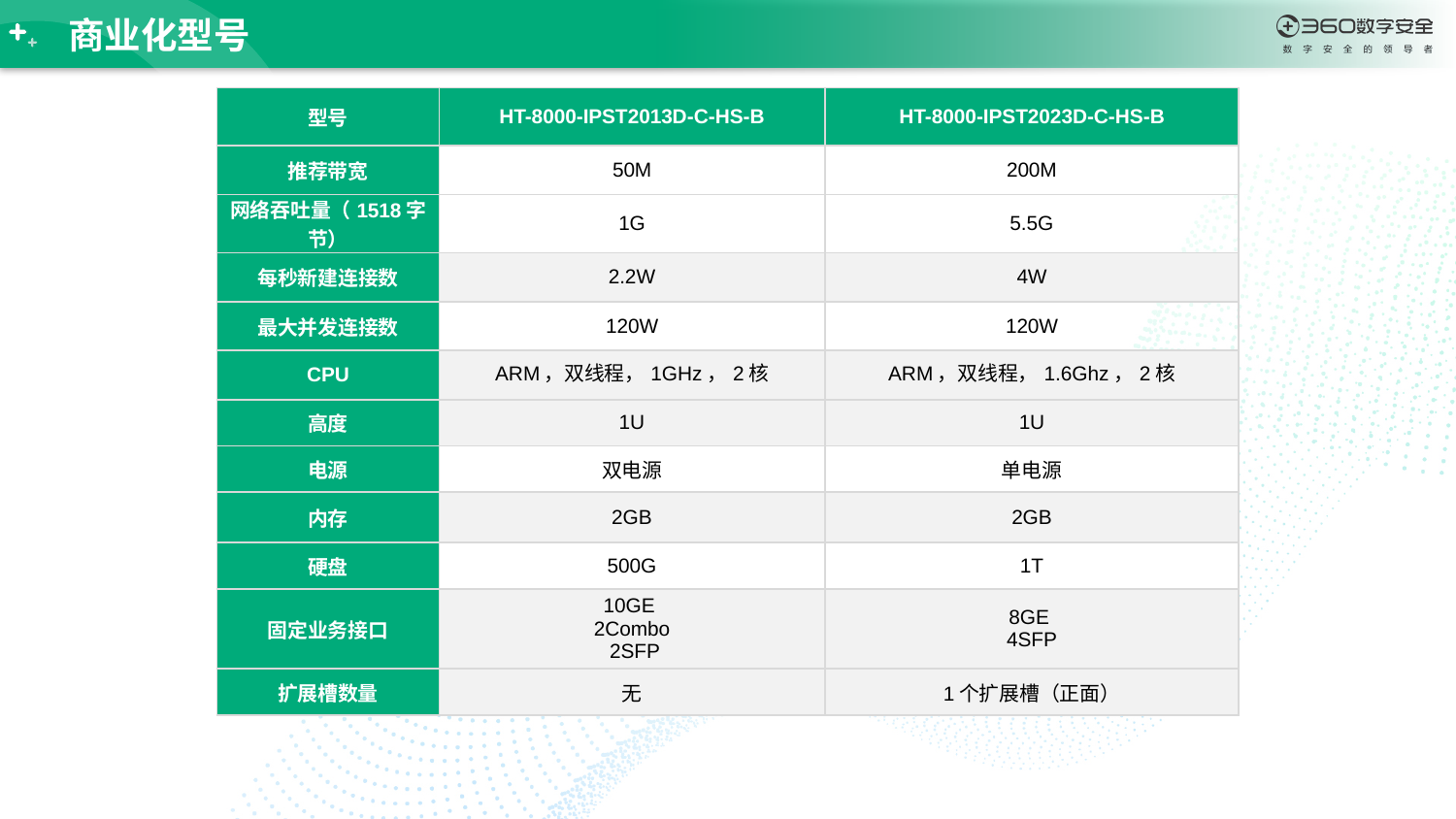

# 商业化型号
| 型号 | HT-8000-IPST2013D-C-HS-B | HT-8000-IPST2023D-C-HS-B |
| --- | --- | --- |
| 推荐带宽 | 50M | 200M |
| 网络吞吐量（1518字节） | 1G | 5.5G |
| 每秒新建连接数 | 2.2W | 4W |
| 最大并发连接数 | 120W | 120W |
| CPU | ARM，双线程，1GHz，2核 | ARM，双线程，1.6Ghz，2核 |
| 高度 | 1U | 1U |
| 电源 | 双电源 | 单电源 |
| 内存 | 2GB | 2GB |
| 硬盘 | 500G | 1T |
| 固定业务接口 | 10GE 2Combo 2SFP | 8GE 4SFP |
| 扩展槽数量 | 无 | 1个扩展槽（正面） |